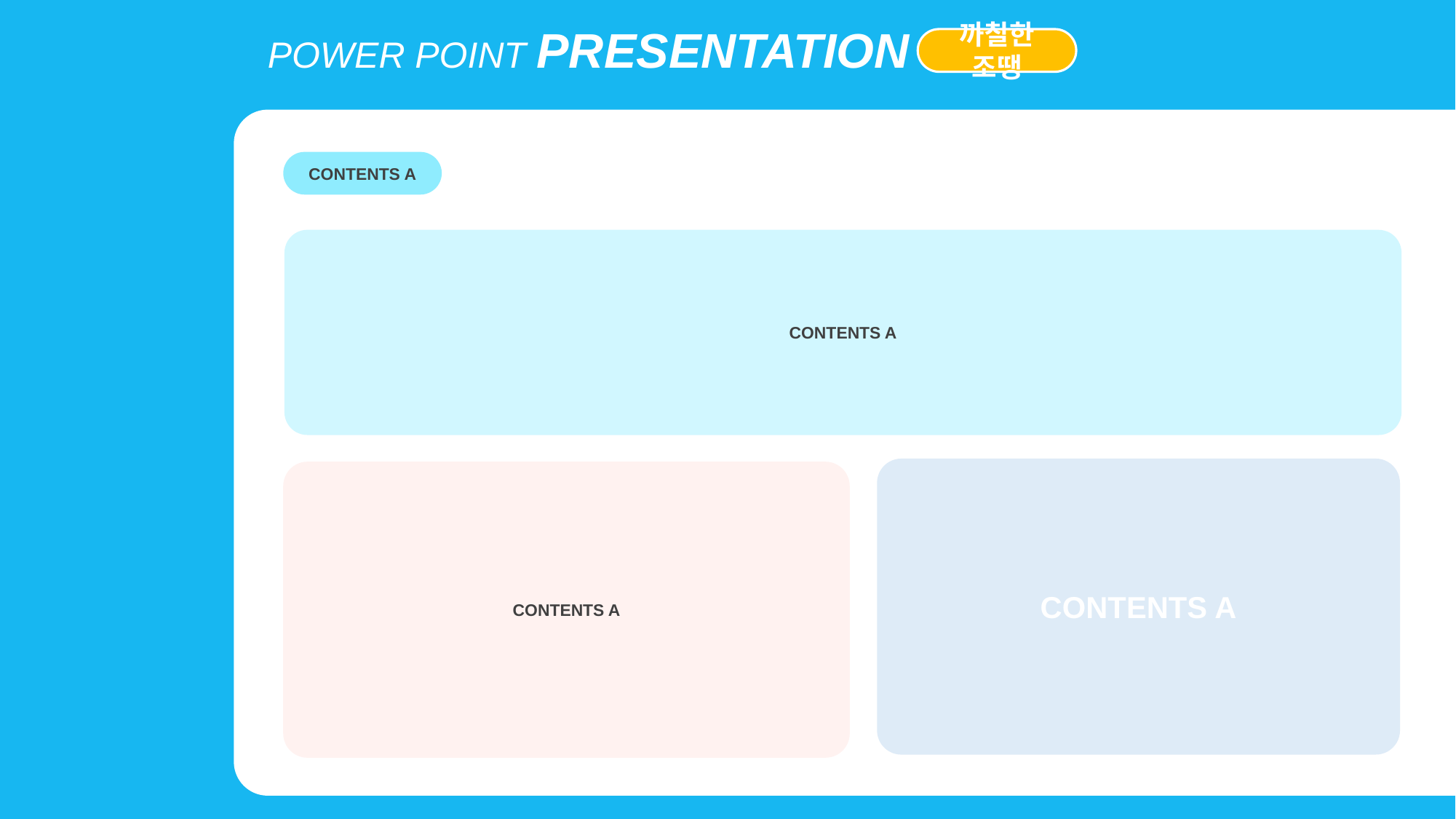

POWER POINT PRESENTATION
까칠한 조땡
CONTENTS A
CONTENTS A
CONTENTS A
CONTENTS A